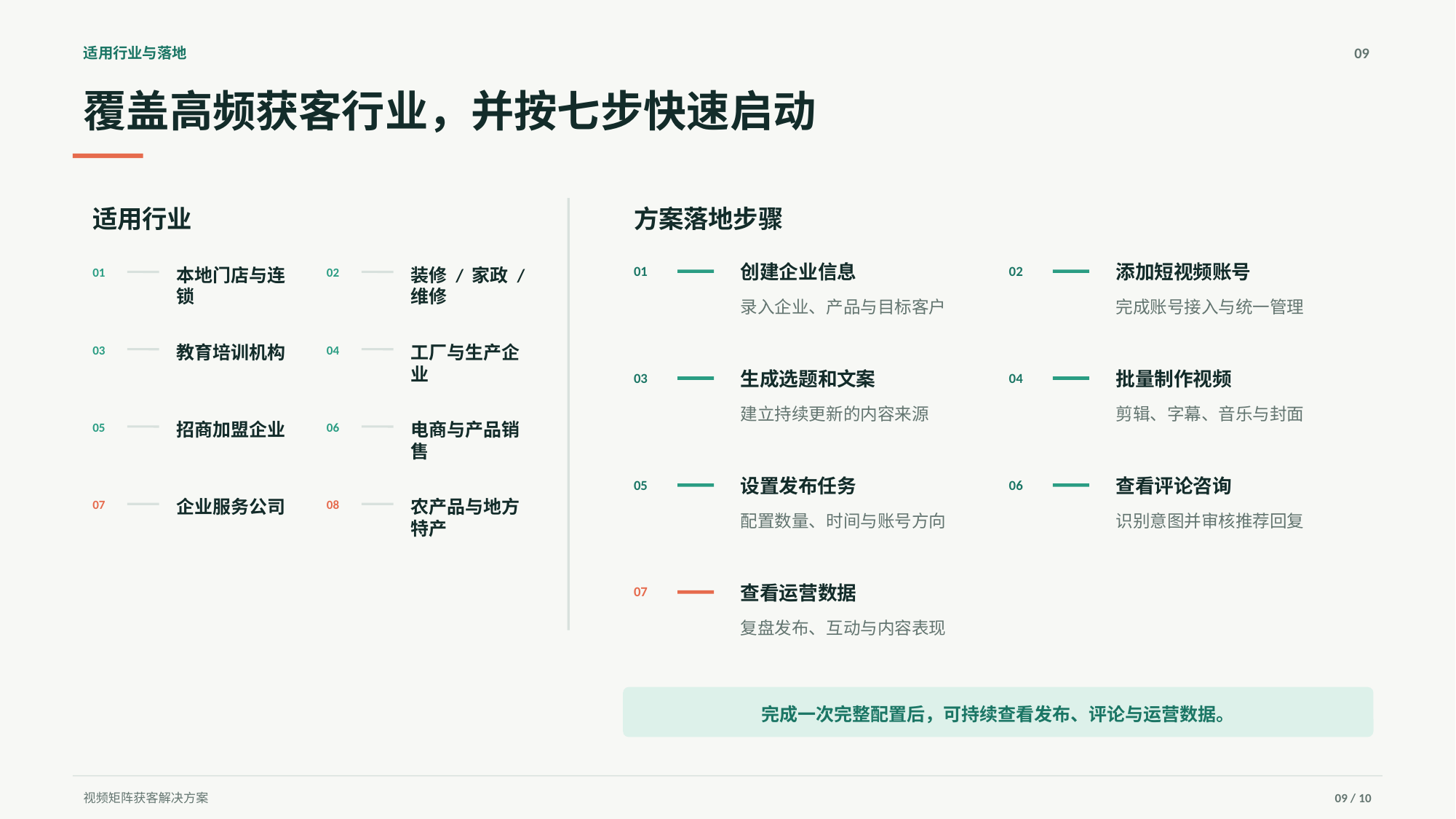

适用行业与落地
09
覆盖高频获客行业，并按七步快速启动

适用行业

方案落地步骤
创建企业信息
添加短视频账号
01
02
本地门店与连锁
装修 / 家政 / 维修
01
02

录入企业、产品与目标客户
完成账号接入与统一管理
教育培训机构
工厂与生产企业
03
04

生成选题和文案
批量制作视频
03
04

建立持续更新的内容来源
剪辑、字幕、音乐与封面
招商加盟企业
电商与产品销售
05
06

设置发布任务
查看评论咨询
05
06

企业服务公司
农产品与地方特产
07
08

配置数量、时间与账号方向
识别意图并审核推荐回复
查看运营数据
07

复盘发布、互动与内容表现

完成一次完整配置后，可持续查看发布、评论与运营数据。

视频矩阵获客解决方案
09 / 10